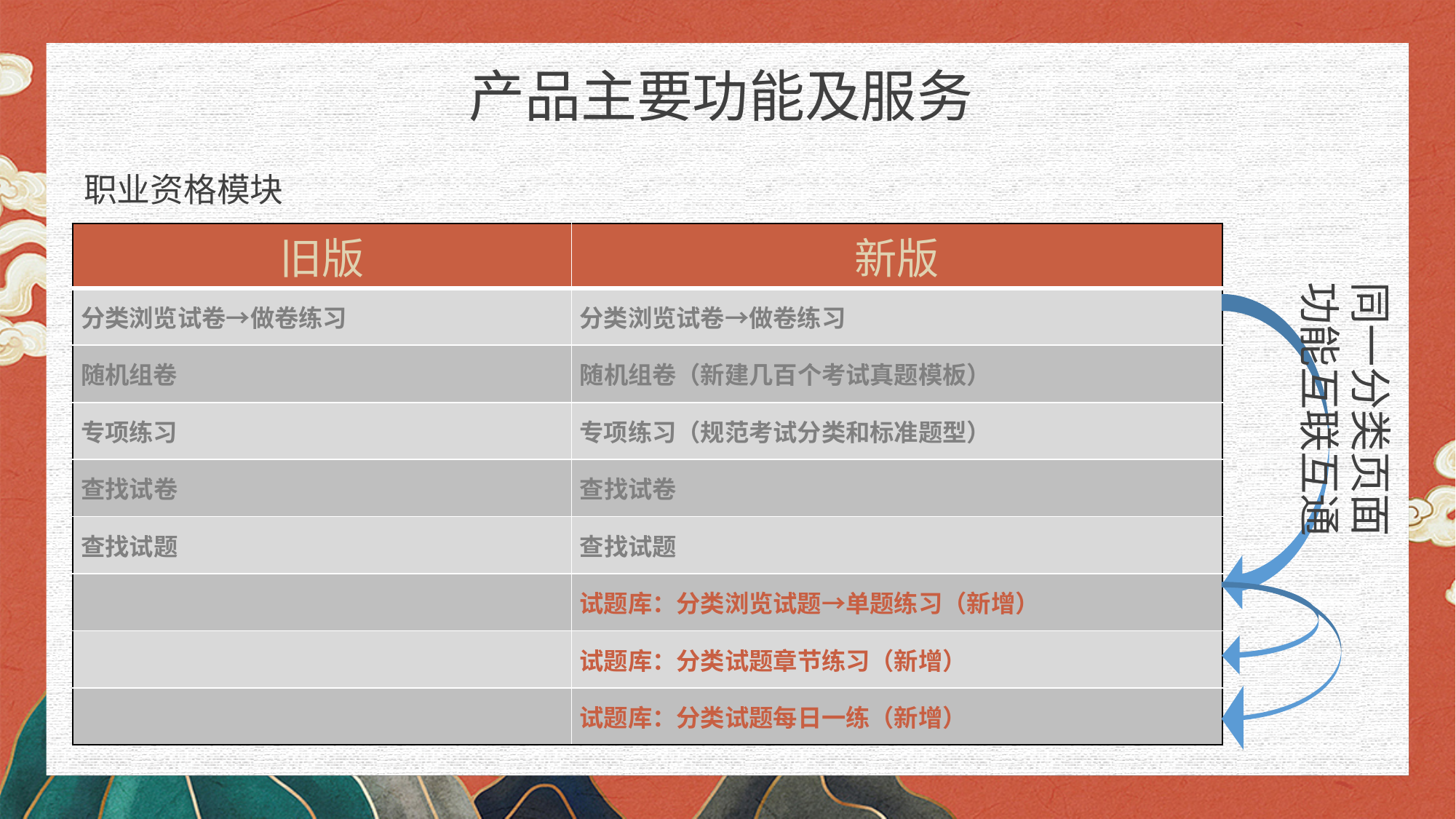

产品主要功能及服务
职业资格模块
| 旧版 | 新版 |
| --- | --- |
| 分类浏览试卷→做卷练习 | 分类浏览试卷→做卷练习 |
| 随机组卷 | 随机组卷（新建几百个考试真题模板） |
| 专项练习 | 专项练习（规范考试分类和标准题型） |
| 查找试卷 | 查找试卷 |
| 查找试题 | 查找试题 |
|  | 试题库：分类浏览试题→单题练习（新增） |
|  | 试题库：分类试题章节练习（新增） |
|  | 试题库：分类试题每日一练（新增） |
同一分类页面功能互联互通